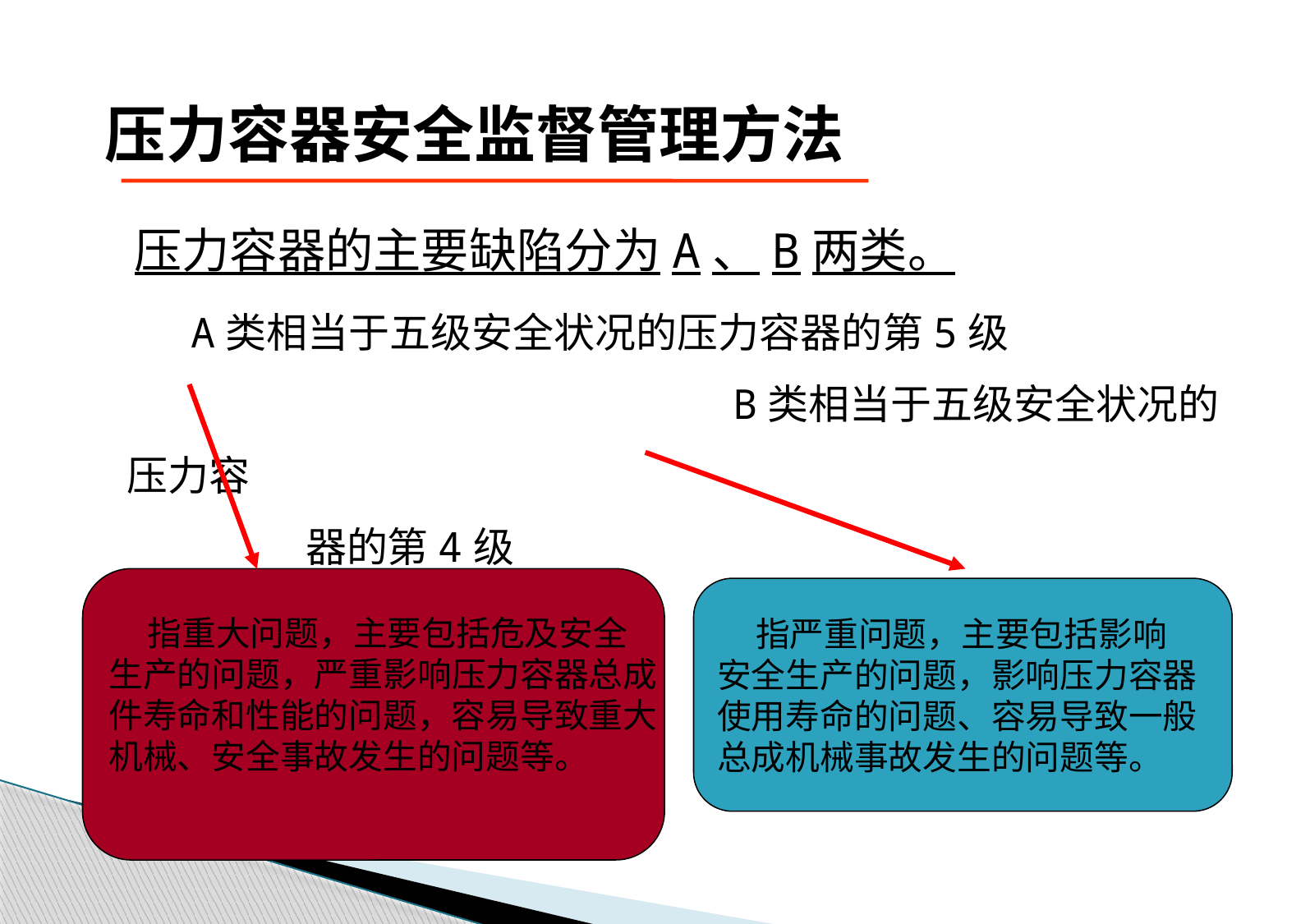

# 压力容器安全监督管理方法

   压力容器的主要缺陷分为A、B两类。
    A类相当于五级安全状况的压力容器的第5级
                          B类相当于五级安全状况的压力容
                      器的第4级

    指重大问题，主要包括危及安全
生产的问题，严重影响压力容器总成
件寿命和性能的问题，容易导致重大
机械、安全事故发生的问题等。

    指严重问题，主要包括影响
安全生产的问题，影响压力容器
使用寿命的问题、容易导致一般
总成机械事故发生的问题等。